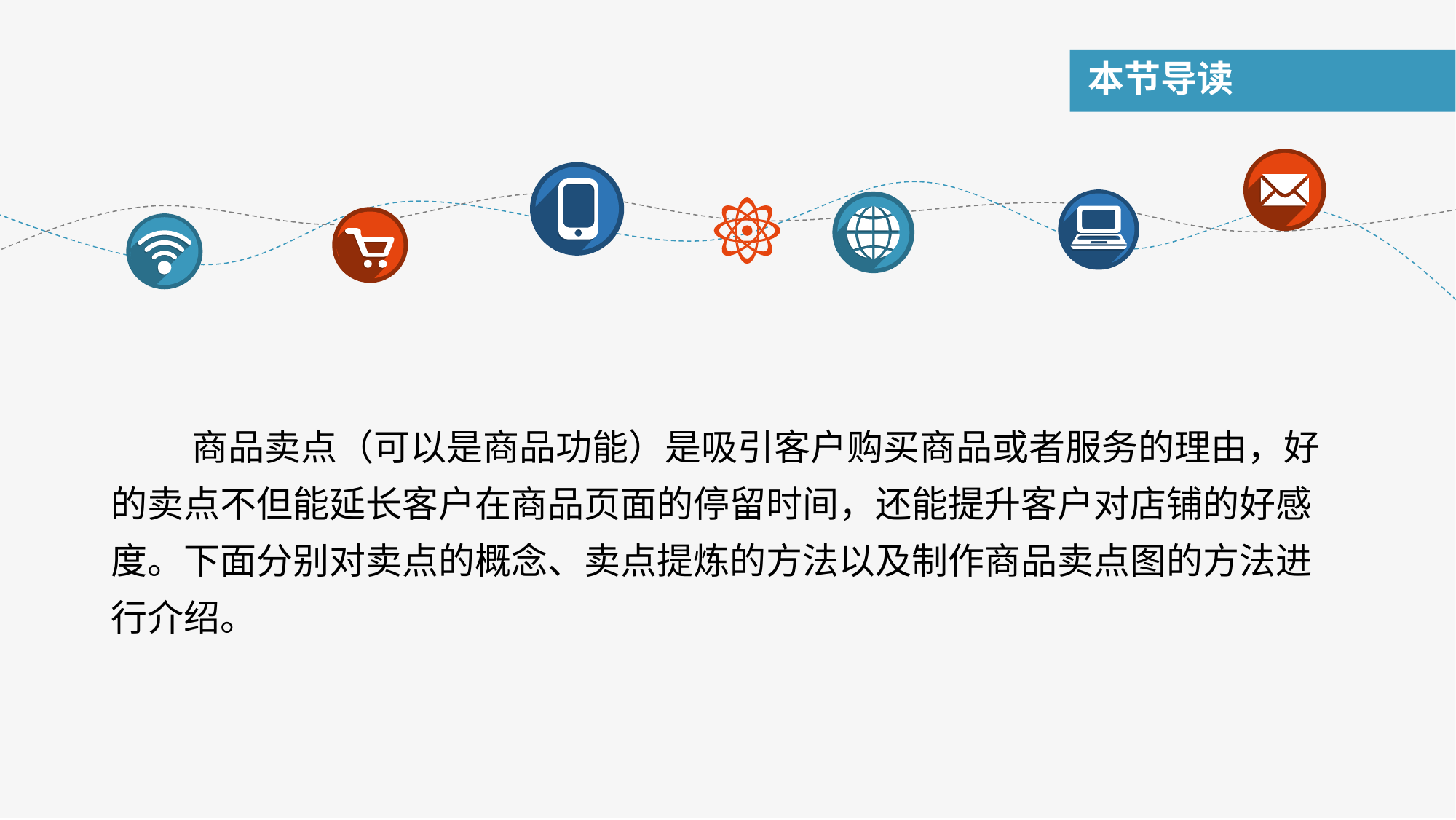

本节导读

 商品卖点（可以是商品功能）是吸引客户购买商品或者服务的理由，好的卖点不但能延长客户在商品页面的停留时间，还能提升客户对店铺的好感度。下面分别对卖点的概念、卖点提炼的方法以及制作商品卖点图的方法进行介绍。